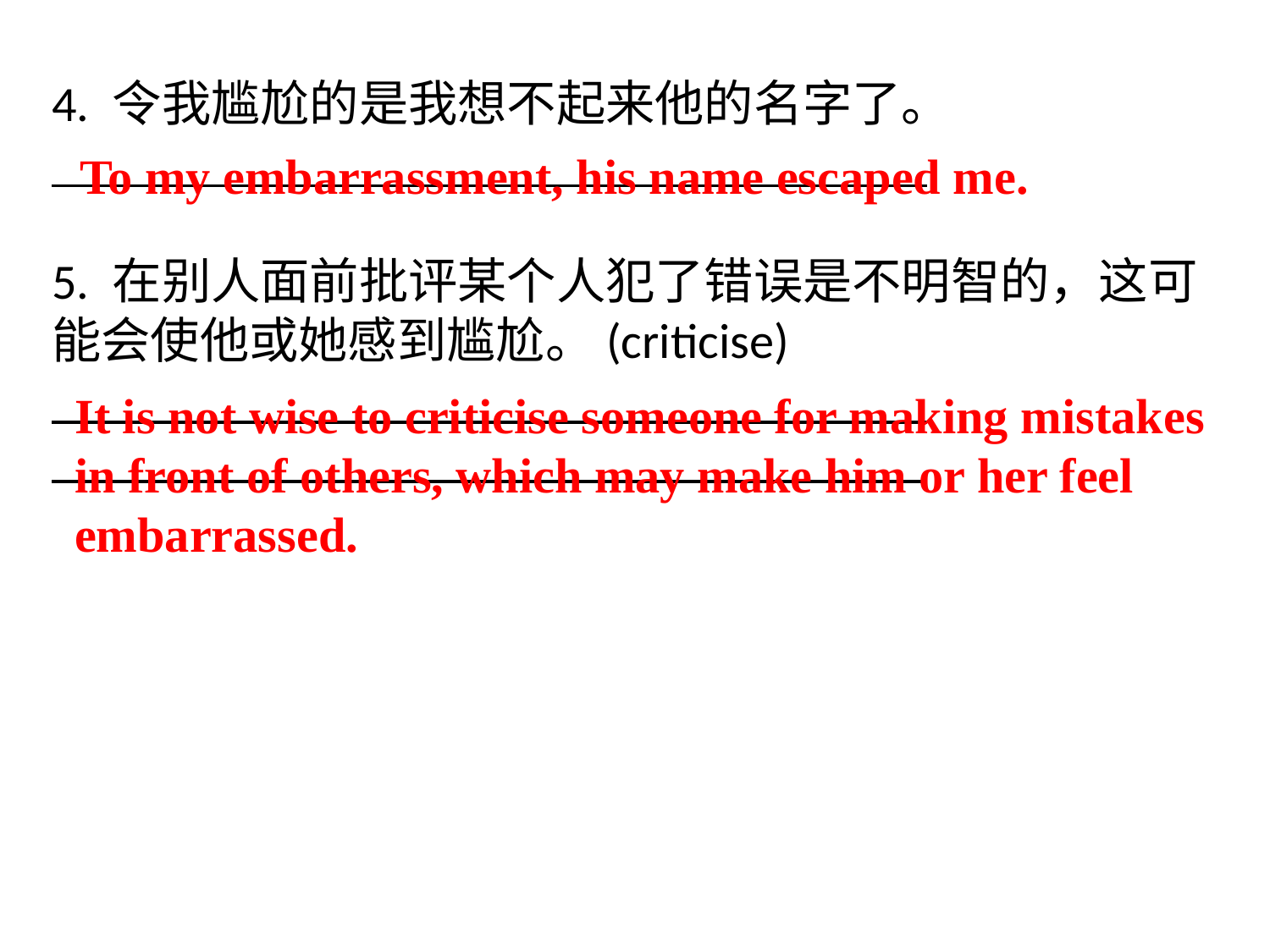

4. 令我尴尬的是我想不起来他的名字了。

5. 在别人面前批评某个人犯了错误是不明智的，这可能会使他或她感到尴尬。(criticise)

To my embarrassment, his name escaped me.
It is not wise to criticise someone for making mistakes in front of others, which may make him or her feel embarrassed.